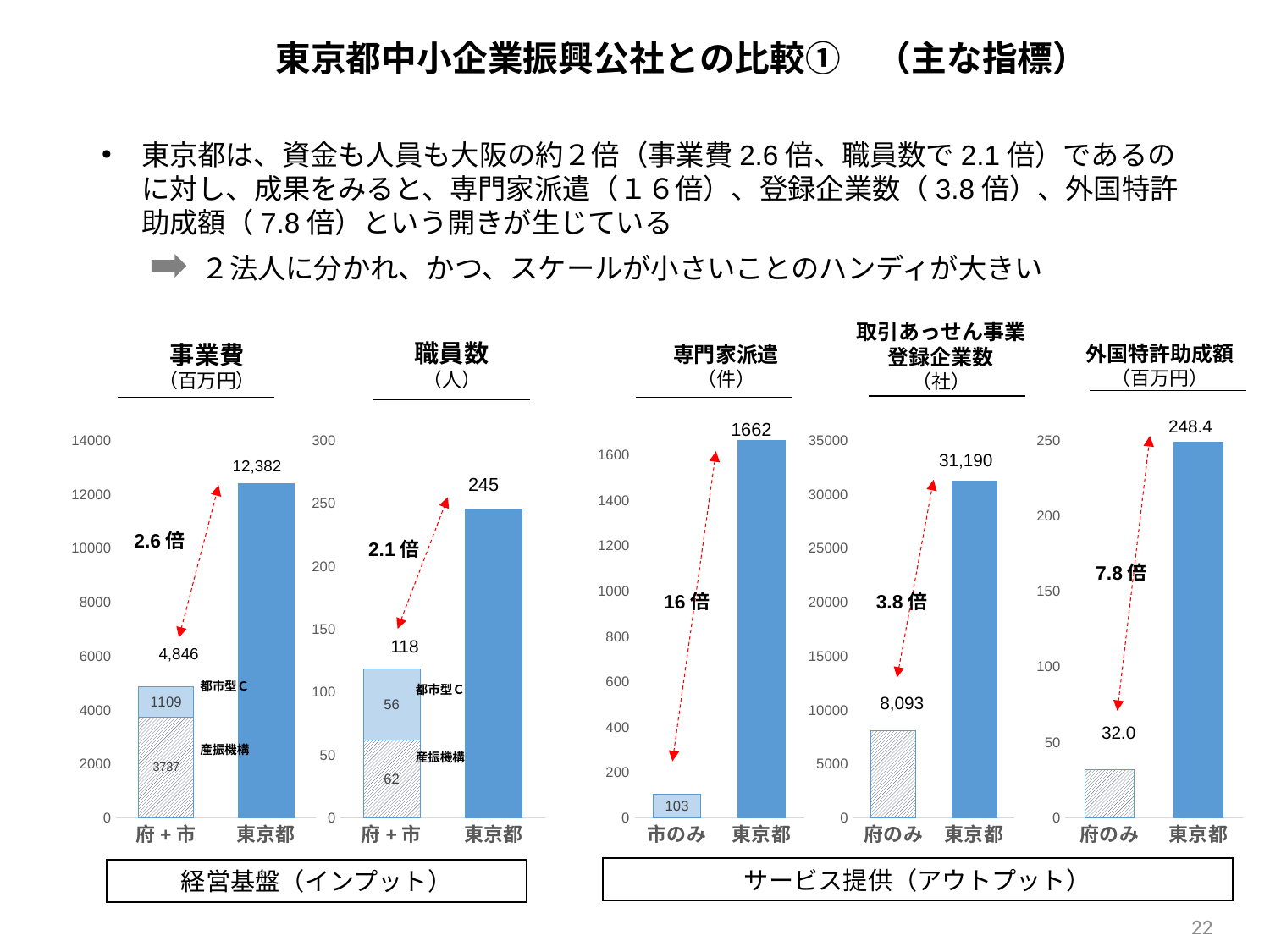

東京都中小企業振興公社との比較①　（主な指標）
東京都は、資金も人員も大阪の約２倍（事業費2.6倍、職員数で2.1倍）であるのに対し、成果をみると、専門家派遣（１６倍）、登録企業数（3.8倍）、外国特許助成額（7.8倍）という開きが生じている
２法人に分かれ、かつ、スケールが小さいことのハンディが大きい

取引あっせん事業
登録企業数
（社）
職員数
（人）
事業費
（百万円）
外国特許助成額
（百万円）
専門家派遣
（件）
248.4
1662

### Chart

| Category | 事業費 | 列1 |
|---|---|---|
| 府+市 | 3737.0 | 1109.0 |
| 東京都 | 12382.0 | None |

### Chart

| Category | 事業費 | 列1 |
|---|---|---|
| 府+市 | 62.0 | 56.0 |
| 東京都 | 245.0 | None |

### Chart

| Category | 府 | 市 |
|---|---|---|
| 市のみ | None | 103.0 |
| 東京都 | 1662.0 | None |

### Chart

| Category | 事業費 | 列1 |
|---|---|---|
| 府のみ | 8093.0 | None |
| 東京都 | 31190.0 | None |

### Chart

| Category | 事業費 | 列1 |
|---|---|---|
| 府のみ | 32.0 | None |
| 東京都 | 248.4 | None |
31,190
12,382
245
2.6倍
2.1倍
7.8倍
16倍
3.8倍
118
4,846
都市型Ｃ

産振機構
都市型Ｃ

産振機構
8,093
32.0
サービス提供（アウトプット）
経営基盤（インプット）
22